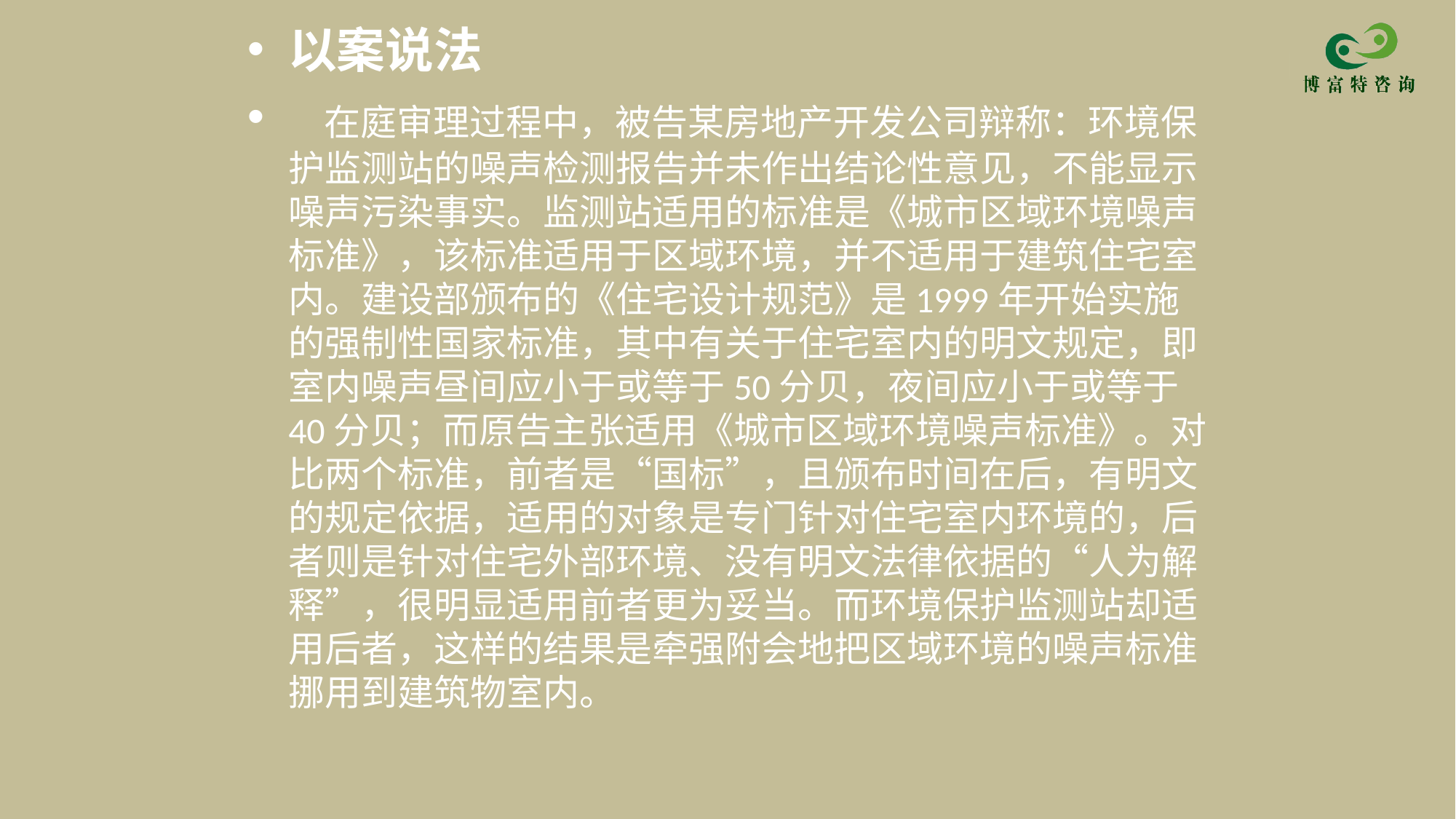

以案说法
   在庭审理过程中，被告某房地产开发公司辩称：环境保护监测站的噪声检测报告并未作出结论性意见，不能显示噪声污染事实。监测站适用的标准是《城市区域环境噪声标准》，该标准适用于区域环境，并不适用于建筑住宅室内。建设部颁布的《住宅设计规范》是1999年开始实施的强制性国家标准，其中有关于住宅室内的明文规定，即室内噪声昼间应小于或等于50分贝，夜间应小于或等于40分贝；而原告主张适用《城市区域环境噪声标准》。对比两个标准，前者是“国标”，且颁布时间在后，有明文的规定依据，适用的对象是专门针对住宅室内环境的，后者则是针对住宅外部环境、没有明文法律依据的“人为解释”，很明显适用前者更为妥当。而环境保护监测站却适用后者，这样的结果是牵强附会地把区域环境的噪声标准挪用到建筑物室内。

#